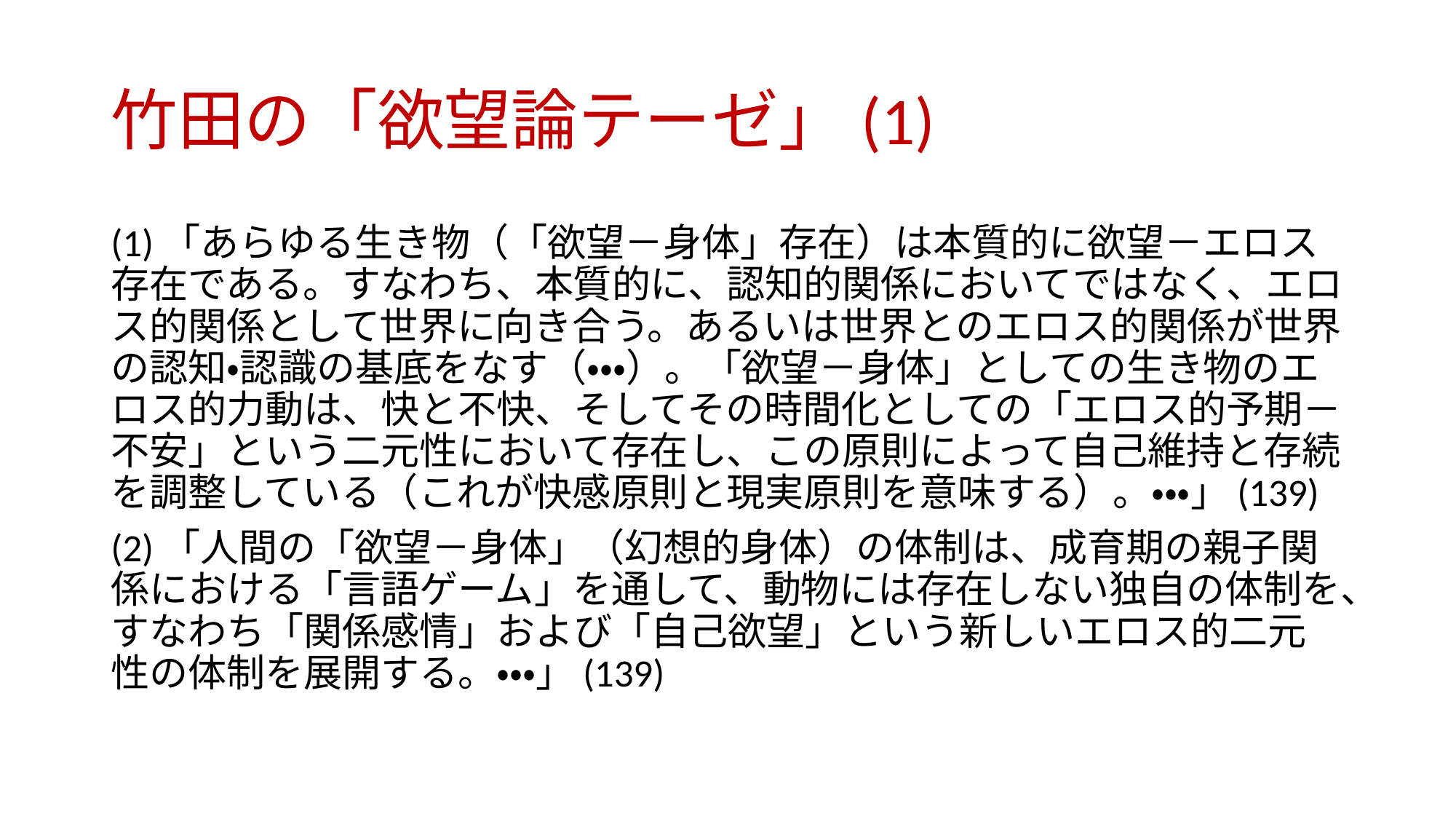

# 竹田の「欲望論テーゼ」(1)
(1)「あらゆる生き物（「欲望－身体」存在）は本質的に欲望－エロス存在である。すなわち、本質的に、認知的関係においてではなく、エロス的関係として世界に向き合う。あるいは世界とのエロス的関係が世界の認知・認識の基底をなす（・・・）。「欲望－身体」としての生き物のエロス的力動は、快と不快、そしてその時間化としての「エロス的予期－不安」という二元性において存在し、この原則によって自己維持と存続を調整している（これが快感原則と現実原則を意味する）。・・・」(139)
(2)「人間の「欲望－身体」（幻想的身体）の体制は、成育期の親子関係における「言語ゲーム」を通して、動物には存在しない独自の体制を、すなわち「関係感情」および「自己欲望」という新しいエロス的二元性の体制を展開する。・・・」(139)